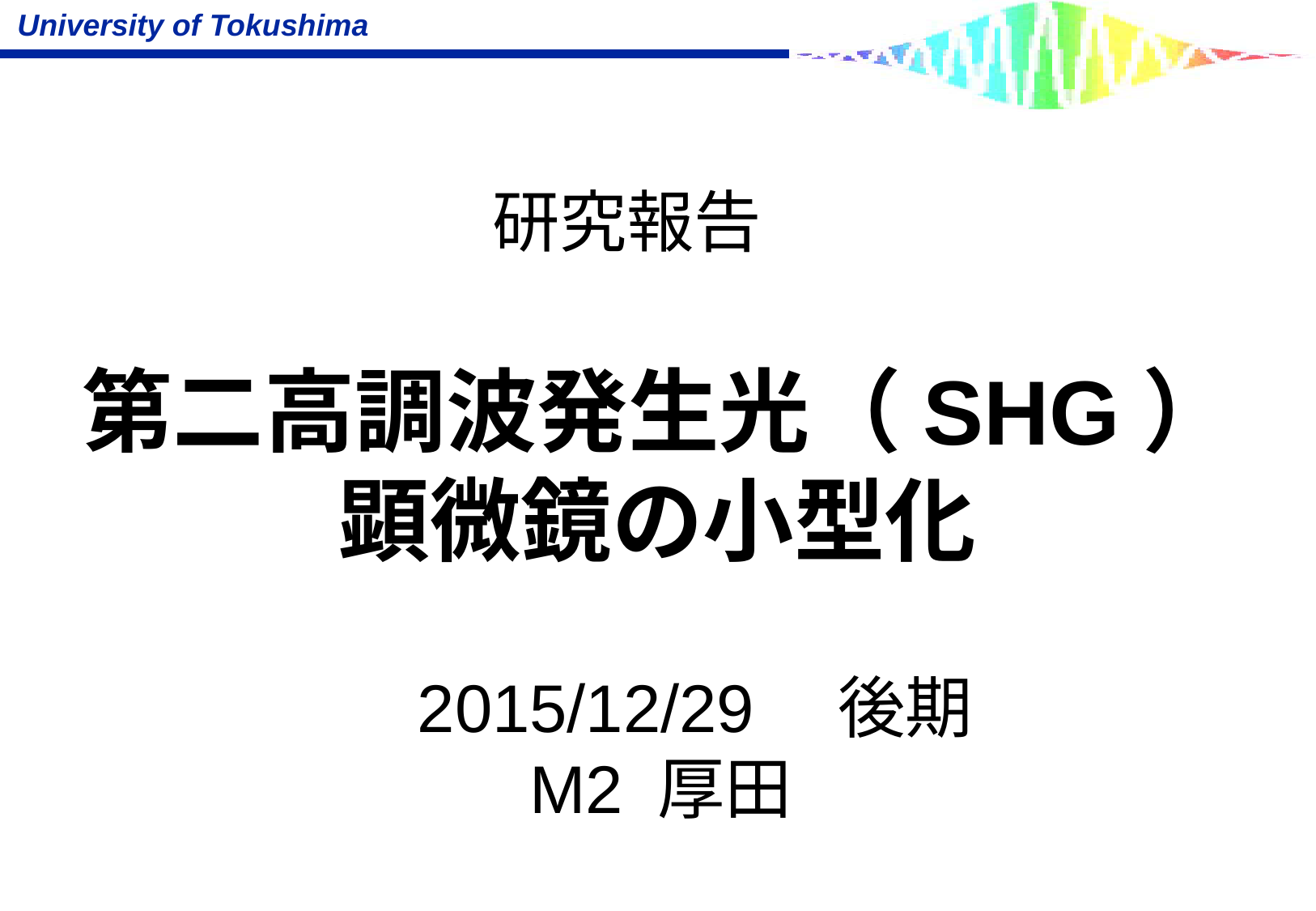

研究報告
# 第二高調波発生光（SHG） 顕微鏡の小型化
　2015/12/29　後期
M2 厚田